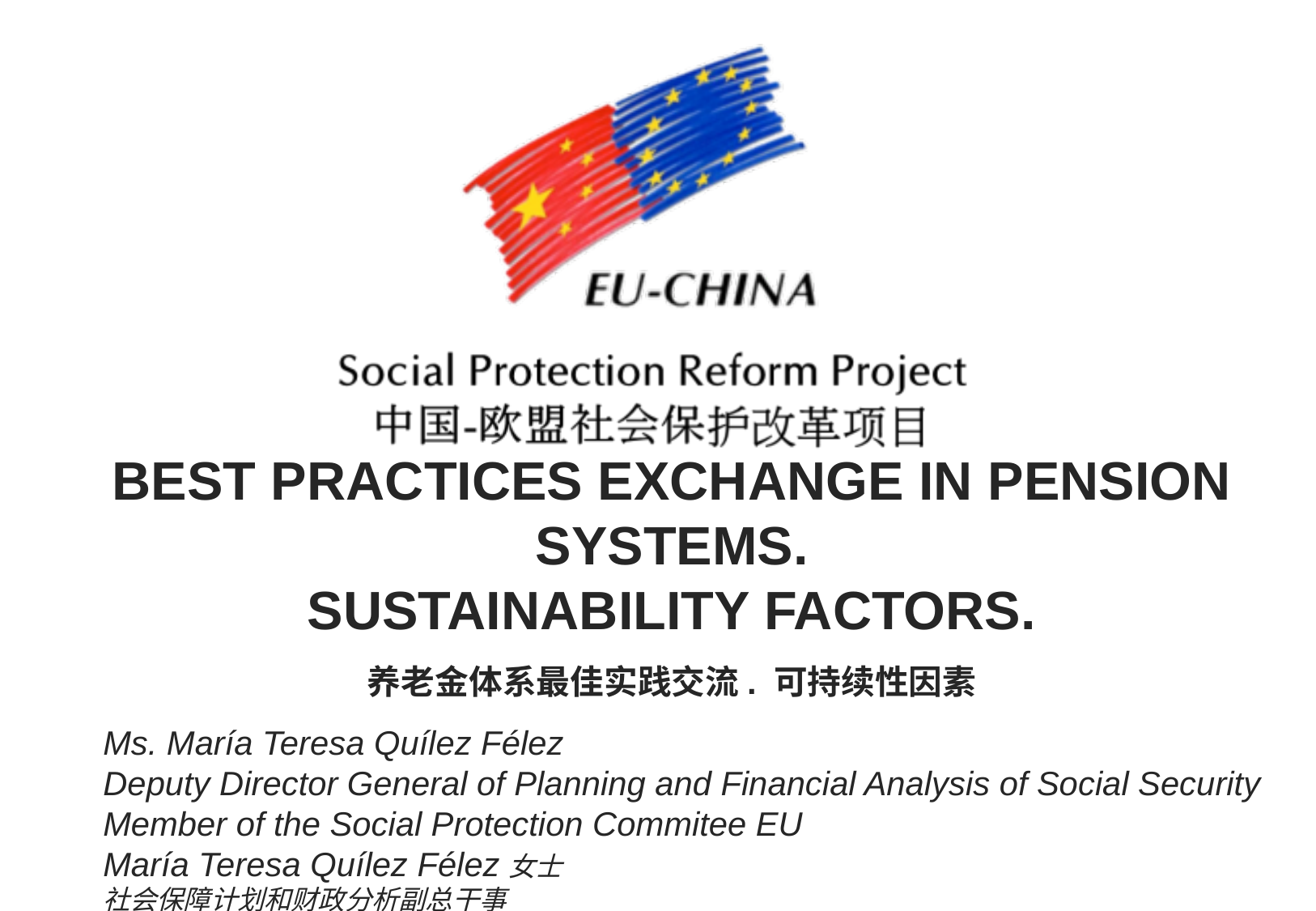

BEST PRACTICES EXCHANGE IN PENSION SYSTEMS.
SUSTAINABILITY FACTORS.
养老金体系最佳实践交流. 可持续性因素
Ms. María Teresa Quílez Félez
Deputy Director General of Planning and Financial Analysis of Social Security
Member of the Social Protection Commitee EU
María Teresa Quílez Félez女士
社会保障计划和财政分析副总干事
欧盟社会保障委员会成员
Location, Day Month Year 地点，日月年